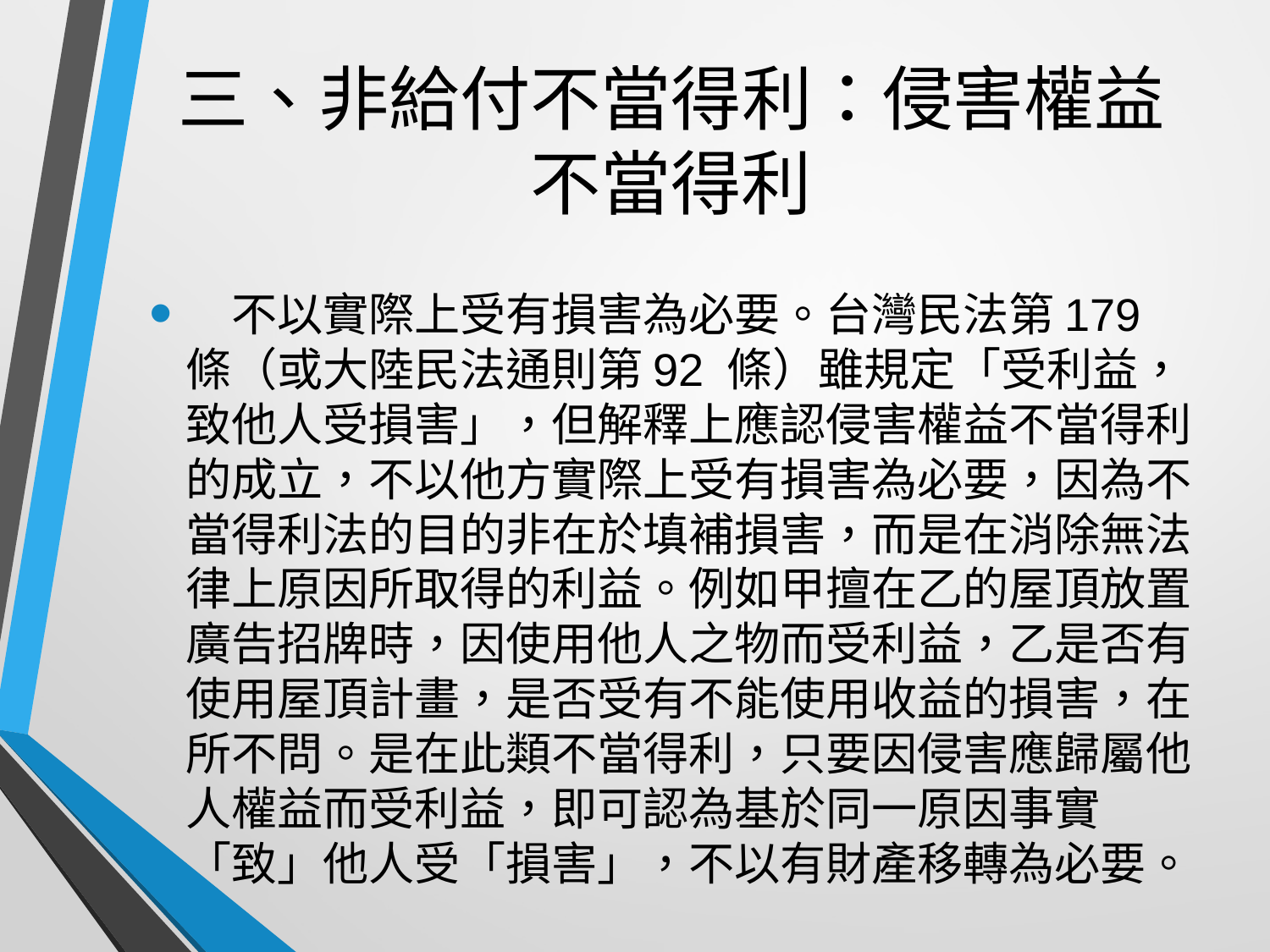

# 三、非給付不當得利：侵害權益不當得利
　不以實際上受有損害為必要。台灣民法第179 條（或大陸民法通則第92 條）雖規定「受利益，致他人受損害」，但解釋上應認侵害權益不當得利的成立，不以他方實際上受有損害為必要，因為不當得利法的目的非在於填補損害，而是在消除無法律上原因所取得的利益。例如甲擅在乙的屋頂放置廣告招牌時，因使用他人之物而受利益，乙是否有使用屋頂計畫，是否受有不能使用收益的損害，在所不問。是在此類不當得利，只要因侵害應歸屬他人權益而受利益，即可認為基於同一原因事實「致」他人受「損害」，不以有財產移轉為必要。